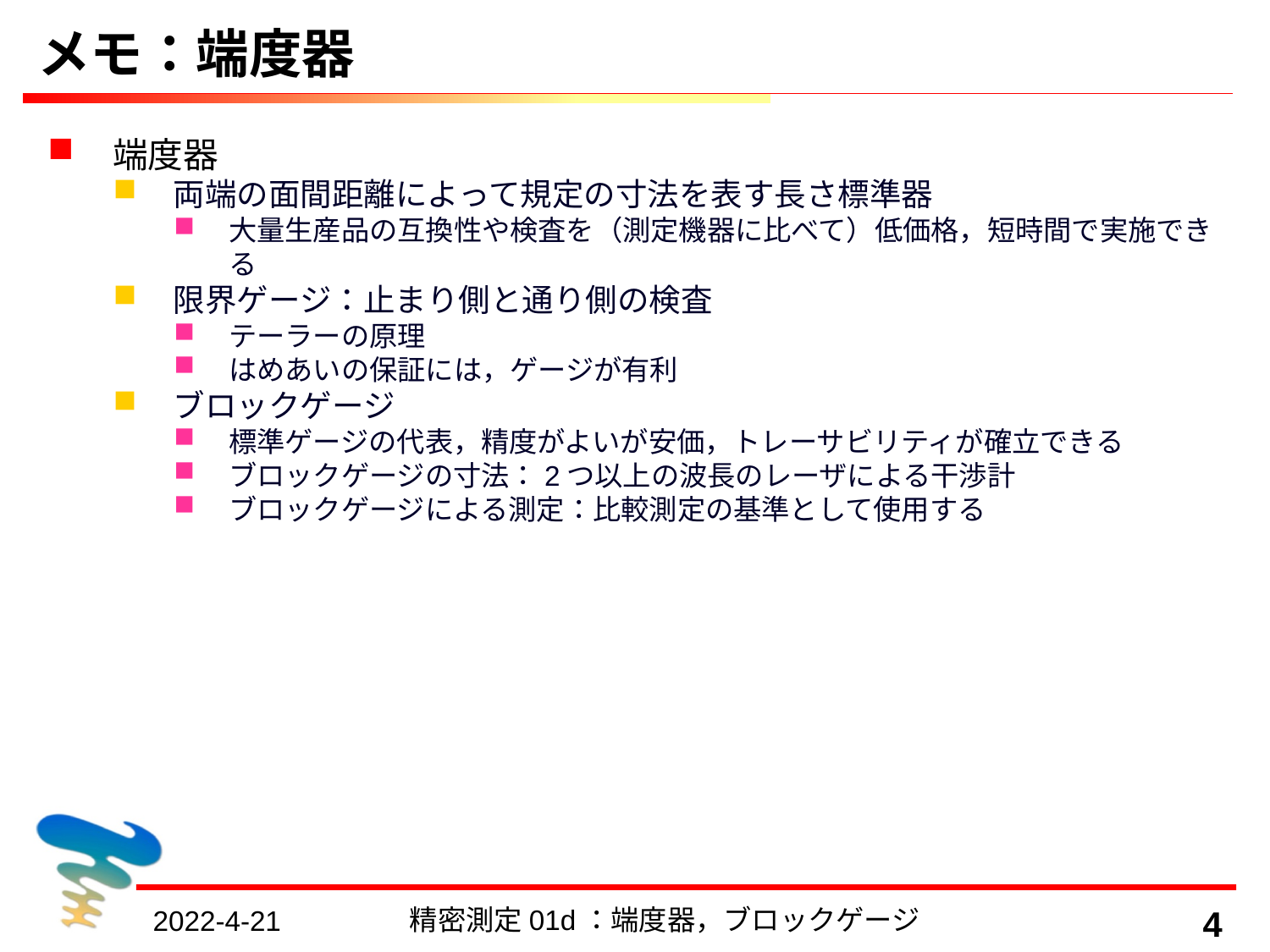

# メモ：端度器
端度器
両端の面間距離によって規定の寸法を表す長さ標準器
大量生産品の互換性や検査を（測定機器に比べて）低価格，短時間で実施できる
限界ゲージ：止まり側と通り側の検査
テーラーの原理
はめあいの保証には，ゲージが有利
ブロックゲージ
標準ゲージの代表，精度がよいが安価，トレーサビリティが確立できる
ブロックゲージの寸法：2つ以上の波長のレーザによる干渉計
ブロックゲージによる測定：比較測定の基準として使用する

精密測定01d：端度器，ブロックゲージ
4
2022-4-21